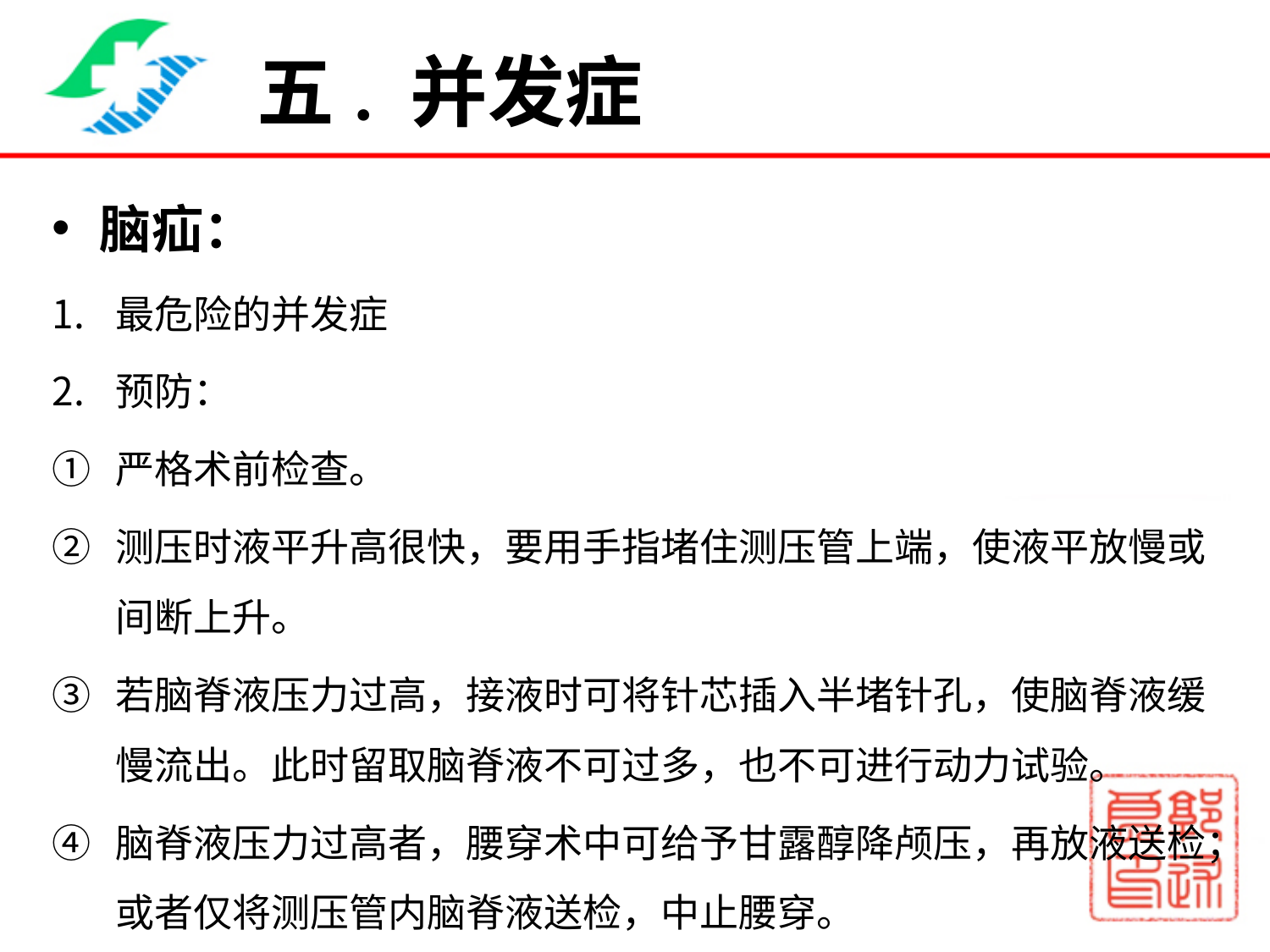

# 五. 并发症
脑疝：
最危险的并发症
预防：
严格术前检查。
测压时液平升高很快，要用手指堵住测压管上端，使液平放慢或间断上升。
若脑脊液压力过高，接液时可将针芯插入半堵针孔，使脑脊液缓慢流出。此时留取脑脊液不可过多，也不可进行动力试验。
脑脊液压力过高者，腰穿术中可给予甘露醇降颅压，再放液送检；或者仅将测压管内脑脊液送检，中止腰穿。